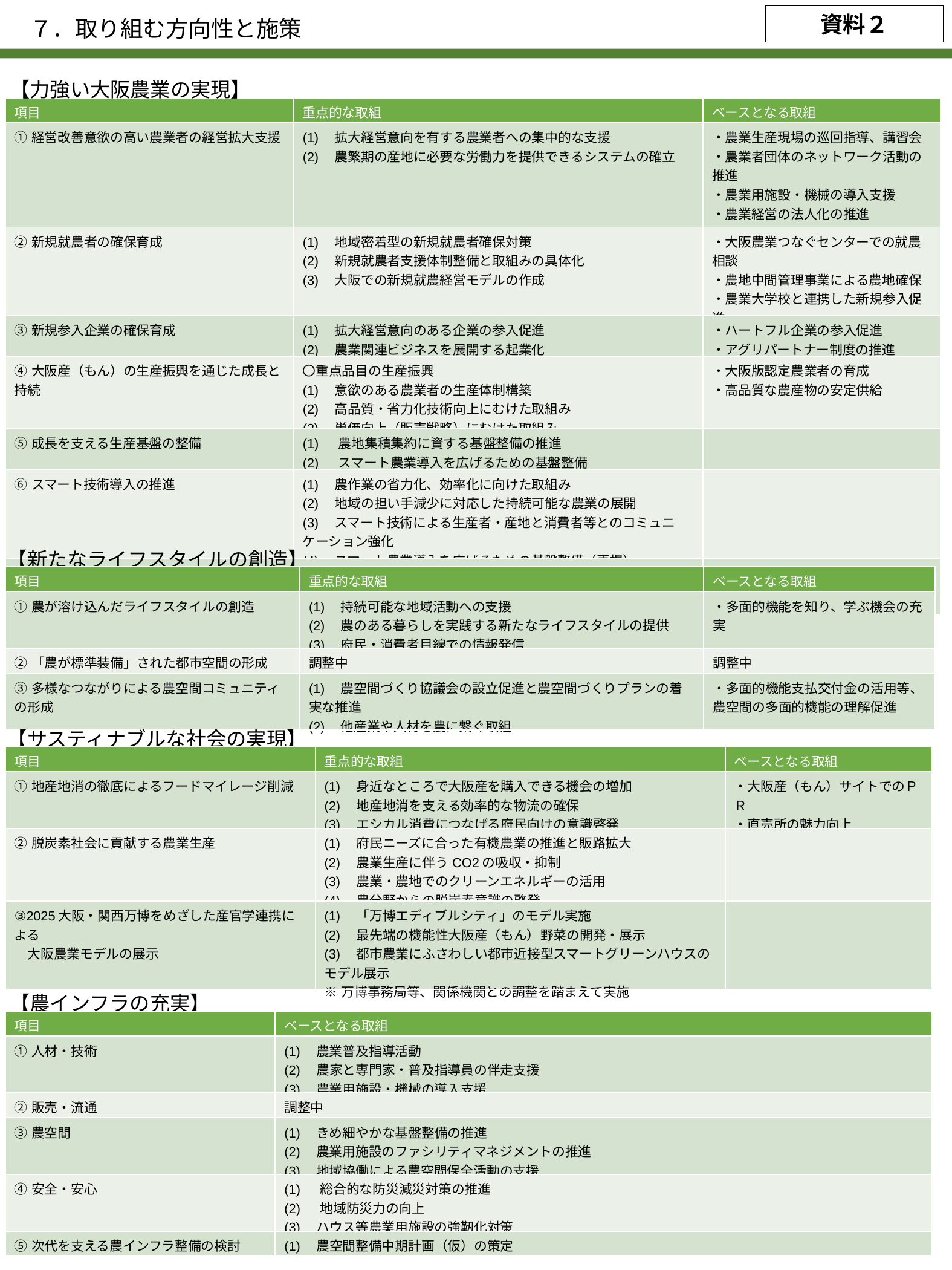

７．取り組む方向性と施策
資料２

【力強い大阪農業の実現】
| 項目 | 重点的な取組 | ベースとなる取組 |
| --- | --- | --- |
| ①経営改善意欲の高い農業者の経営拡大支援 | (1)　拡大経営意向を有する農業者への集中的な支援 (2)　農繁期の産地に必要な労働力を提供できるシステムの確立 | ・農業生産現場の巡回指導、講習会 ・農業者団体のネットワーク活動の推進 ・農業用施設・機械の導入支援 ・農業経営の法人化の推進　　　　　など |
| ②新規就農者の確保育成 | (1)　地域密着型の新規就農者確保対策 (2)　新規就農者支援体制整備と取組みの具体化 (3)　大阪での新規就農経営モデルの作成 | ・大阪農業つなぐセンターでの就農相談 ・農地中間管理事業による農地確保 ・農業大学校と連携した新規参入促進 |
| ③新規参入企業の確保育成 | (1)　拡大経営意向のある企業の参入促進 (2)　農業関連ビジネスを展開する起業化 | ・ハートフル企業の参入促進 ・アグリパートナー制度の推進 |
| ④大阪産（もん）の生産振興を通じた成長と持続 | 〇重点品目の生産振興 (1)　意欲のある農業者の生産体制構築 (2)　高品質・省力化技術向上にむけた取組み (3)　単価向上（販売戦略）にむけた取組み | ・大阪版認定農業者の育成 ・高品質な農産物の安定供給 |
| ⑤成長を支える生産基盤の整備 | 農地集積集約に資する基盤整備の推進 　スマート農業導入を広げるための基盤整備 |  |
| ⑥スマート技術導入の推進 | (1)　農作業の省力化、効率化に向けた取組み (2)　地域の担い手減少に対応した持続可能な農業の展開 (3)　スマート技術による生産者・産地と消費者等とのコミュニケーション強化 (4)　スマート農業導入を広げるための基盤整備（再掲） |  |
| ⑦食と農の連携による大阪産(もん)の魅力向上 | (1)　機能性の高い農産物の生産拡大 (2)　食農連携等による販売促進 (3)　６次産業化の推進 | ・大阪産(もん)を知る機会の充実 |
【新たなライフスタイルの創造】
| 項目 | 重点的な取組 | ベースとなる取組 |
| --- | --- | --- |
| ①農が溶け込んだライフスタイルの創造 | (1)　持続可能な地域活動への支援 (2)　農のある暮らしを実践する新たなライフスタイルの提供 (3)　府民・消費者目線での情報発信 | ・多面的機能を知り、学ぶ機会の充実 |
| ②「農が標準装備」された都市空間の形成 | 調整中 | 調整中 |
| ③多様なつながりによる農空間コミュニティの形成 | (1)　農空間づくり協議会の設立促進と農空間づくりプランの着実な推進 (2)　他産業や人材を農に繋ぐ取組 | ・多面的機能支払交付金の活用等、農空間の多面的機能の理解促進 |
【サスティナブルな社会の実現】
| 項目 | 重点的な取組 | ベースとなる取組 |
| --- | --- | --- |
| ①地産地消の徹底によるフードマイレージ削減 | (1)　身近なところで大阪産を購入できる機会の増加 (2)　地産地消を支える効率的な物流の確保 (3)　エシカル消費につなげる府民向けの意識啓発 | ・大阪産（もん）サイトでのＰＲ ・直売所の魅力向上 |
| ②脱炭素社会に貢献する農業生産 | (1)　府民ニーズに合った有機農業の推進と販路拡大 (2)　農業生産に伴うCO2の吸収・抑制 (3)　農業・農地でのクリーンエネルギーの活用 (4)　農分野からの脱炭素意識の啓発 |  |
| ③2025大阪・関西万博をめざした産官学連携による 　大阪農業モデルの展示 | (1)　「万博エディブルシティ」のモデル実施 (2)　最先端の機能性大阪産（もん）野菜の開発・展示 (3)　都市農業にふさわしい都市近接型スマートグリーンハウスのモデル展示 ※万博事務局等、関係機関との調整を踏まえて実施 |  |
【農インフラの充実】
| 項目 | ベースとなる取組 |
| --- | --- |
| ①人材・技術 | (1)　農業普及指導活動 (2)　農家と専門家・普及指導員の伴走支援 (3)　農業用施設・機械の導入支援 |
| ②販売・流通 | 調整中 |
| ③農空間 | (1)　きめ細やかな基盤整備の推進 (2)　農業用施設のファシリティマネジメントの推進 (3)　地域協働による農空間保全活動の支援 |
| ④安全・安心 | 総合的な防災減災対策の推進 　地域防災力の向上 (3)　ハウス等農業用施設の強靭化対策 |
| ⑤次代を支える農インフラ整備の検討 | (1)　農空間整備中期計画（仮）の策定 |